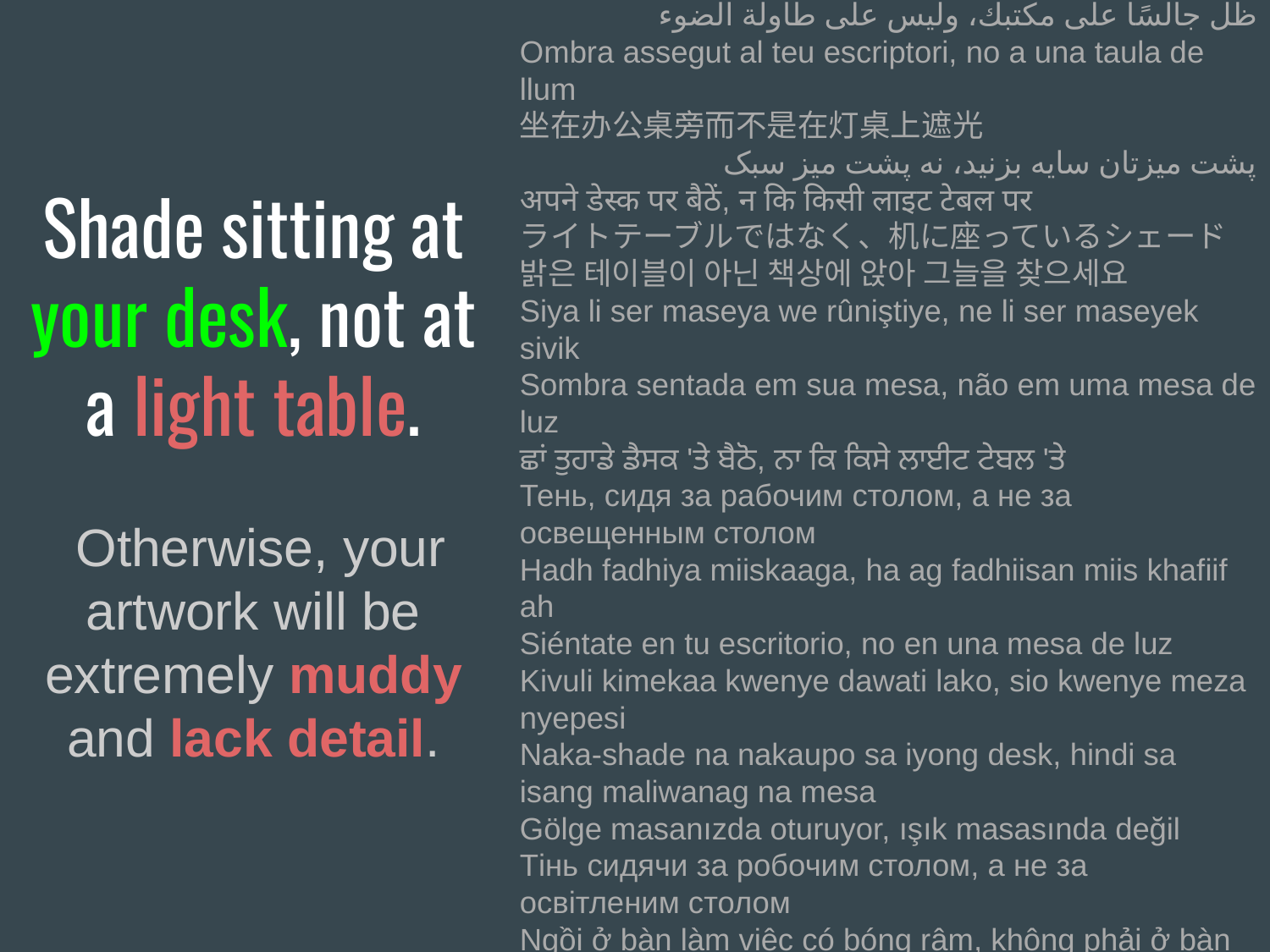

Shade sitting at your desk, not at a light table.

 Otherwise, your artwork will be extremely muddy and lack detail.
ጥላ በጠረጴዛዎ ላይ ተቀምጧል, በብርሃን ጠረጴዛ ላይ አይደለም
ظل جالسًا على مكتبك، وليس على طاولة الضوء
Ombra assegut al teu escriptori, no a una taula de llum
坐在办公桌旁而不是在灯桌上遮光
پشت میزتان سایه بزنید، نه پشت میز سبک
अपने डेस्क पर बैठें, न कि किसी लाइट टेबल पर
ライトテーブルではなく、机に座っているシェード
밝은 테이블이 아닌 책상에 앉아 그늘을 찾으세요
Siya li ser maseya we rûniştiye, ne li ser maseyek sivik
Sombra sentada em sua mesa, não em uma mesa de luz
ਛਾਂ ਤੁਹਾਡੇ ਡੈਸਕ 'ਤੇ ਬੈਠੋ, ਨਾ ਕਿ ਕਿਸੇ ਲਾਈਟ ਟੇਬਲ 'ਤੇ
Тень, сидя за рабочим столом, а не за освещенным столом
Hadh fadhiya miiskaaga, ha ag fadhiisan miis khafiif ah
Siéntate en tu escritorio, no en una mesa de luz
Kivuli kimekaa kwenye dawati lako, sio kwenye meza nyepesi
Naka-shade na nakaupo sa iyong desk, hindi sa isang maliwanag na mesa
Gölge masanızda oturuyor, ışık masasında değil
Тінь сидячи за робочим столом, а не за освітленим столом
Ngồi ở bàn làm việc có bóng râm, không phải ở bàn sáng